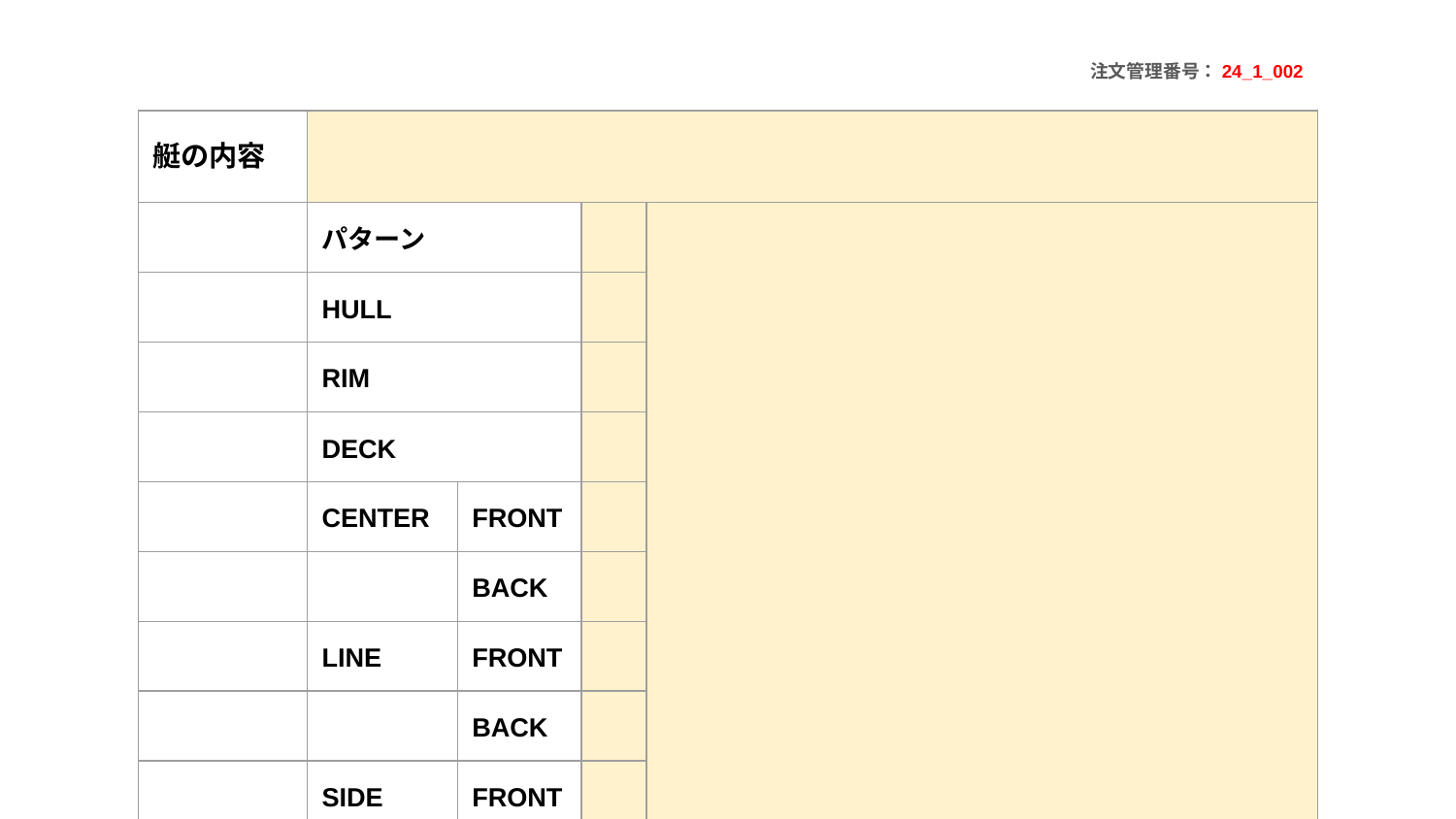

注文管理番号：24_1_002
| 艇の内容 |  |  |  |  |  |
| --- | --- | --- | --- | --- | --- |
|  | パターン |  |  |  |  |
|  | HULL |  |  |  |  |
|  | RIM |  |  |  |  |
|  | DECK |  |  |  |  |
|  | CENTER | FRONT |  |  |  |
|  |  | BACK |  |  |  |
|  | LINE | FRONT |  |  |  |
|  |  | BACK |  |  |  |
|  | SIDE | FRONT |  |  |  |
|  |  | BACK |  |  |  |